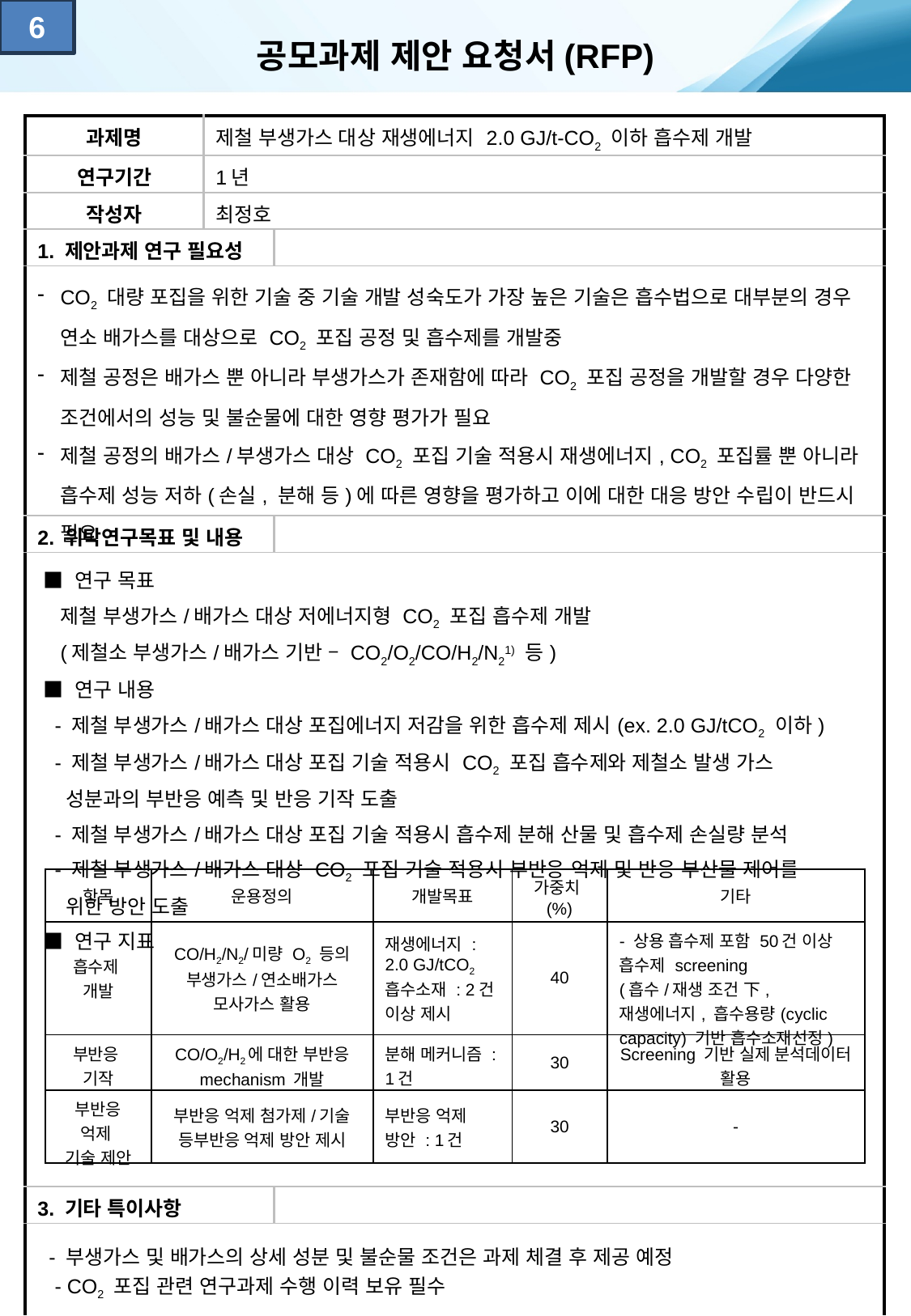

6
공모과제 제안 요청서(RFP)
| 과제명 | 제철 부생가스 대상 재생에너지 2.0 GJ/t-CO2 이하 흡수제 개발 |  |
| --- | --- | --- |
| 연구기간 | 1년 |  |
| 작성자 | 최정호 |  |
| 1. 제안과제 연구 필요성 |  |  |
| CO2 대량 포집을 위한 기술 중 기술 개발 성숙도가 가장 높은 기술은 흡수법으로 대부분의 경우 연소 배가스를 대상으로 CO2 포집 공정 및 흡수제를 개발중 제철 공정은 배가스 뿐 아니라 부생가스가 존재함에 따라 CO2 포집 공정을 개발할 경우 다양한 조건에서의 성능 및 불순물에 대한 영향 평가가 필요 제철 공정의 배가스/부생가스 대상 CO2 포집 기술 적용시 재생에너지, CO2 포집률 뿐 아니라 흡수제 성능 저하(손실, 분해 등)에 따른 영향을 평가하고 이에 대한 대응 방안 수립이 반드시 필요 |  |  |
| 2. 위탁연구목표 및 내용 |  |  |
| ■ 연구 목표 제철 부생가스/배가스 대상 저에너지형 CO2 포집 흡수제 개발 (제철소 부생가스/배가스 기반 – CO2/O2/CO/H2/N21) 등) ■ 연구 내용 - 제철 부생가스/배가스 대상 포집에너지 저감을 위한 흡수제 제시(ex. 2.0 GJ/tCO2 이하) - 제철 부생가스/배가스 대상 포집 기술 적용시 CO2 포집 흡수제와 제철소 발생 가스 성분과의 부반응 예측 및 반응 기작 도출 - 제철 부생가스/배가스 대상 포집 기술 적용시 흡수제 분해 산물 및 흡수제 손실량 분석 - 제철 부생가스/배가스 대상 CO2 포집 기술 적용시 부반응 억제 및 반응 부산물 제어를 위한 방안 도출 ■ 연구 지표 |  |  |
| 3. 기타 특이사항 |  |  |
| - 부생가스 및 배가스의 상세 성분 및 불순물 조건은 과제 체결 후 제공 예정 - CO2 포집 관련 연구과제 수행 이력 보유 필수 |  |  |
| 항목 | 운용정의 | 개발목표 | 가중치(%) | 기타 |
| --- | --- | --- | --- | --- |
| 흡수제 개발 | CO/H2/N2/미량 O2 등의 부생가스/연소배가스 모사가스 활용 | 재생에너지 : 2.0 GJ/tCO2 흡수소재 : 2건 이상 제시 | 40 | - 상용 흡수제 포함 50건 이상 흡수제 screening (흡수/재생 조건 下, 재생에너지, 흡수용량(cyclic capacity) 기반 흡수소재선정) |
| 부반응 기작 | CO/O2/H2에 대한 부반응 mechanism 개발 | 분해 메커니즘 : 1건 | 30 | Screening 기반 실제 분석데이터 활용 |
| 부반응 억제 기술 제안 | 부반응 억제 첨가제/기술 등부반응 억제 방안 제시 | 부반응 억제 방안 : 1건 | 30 | - |